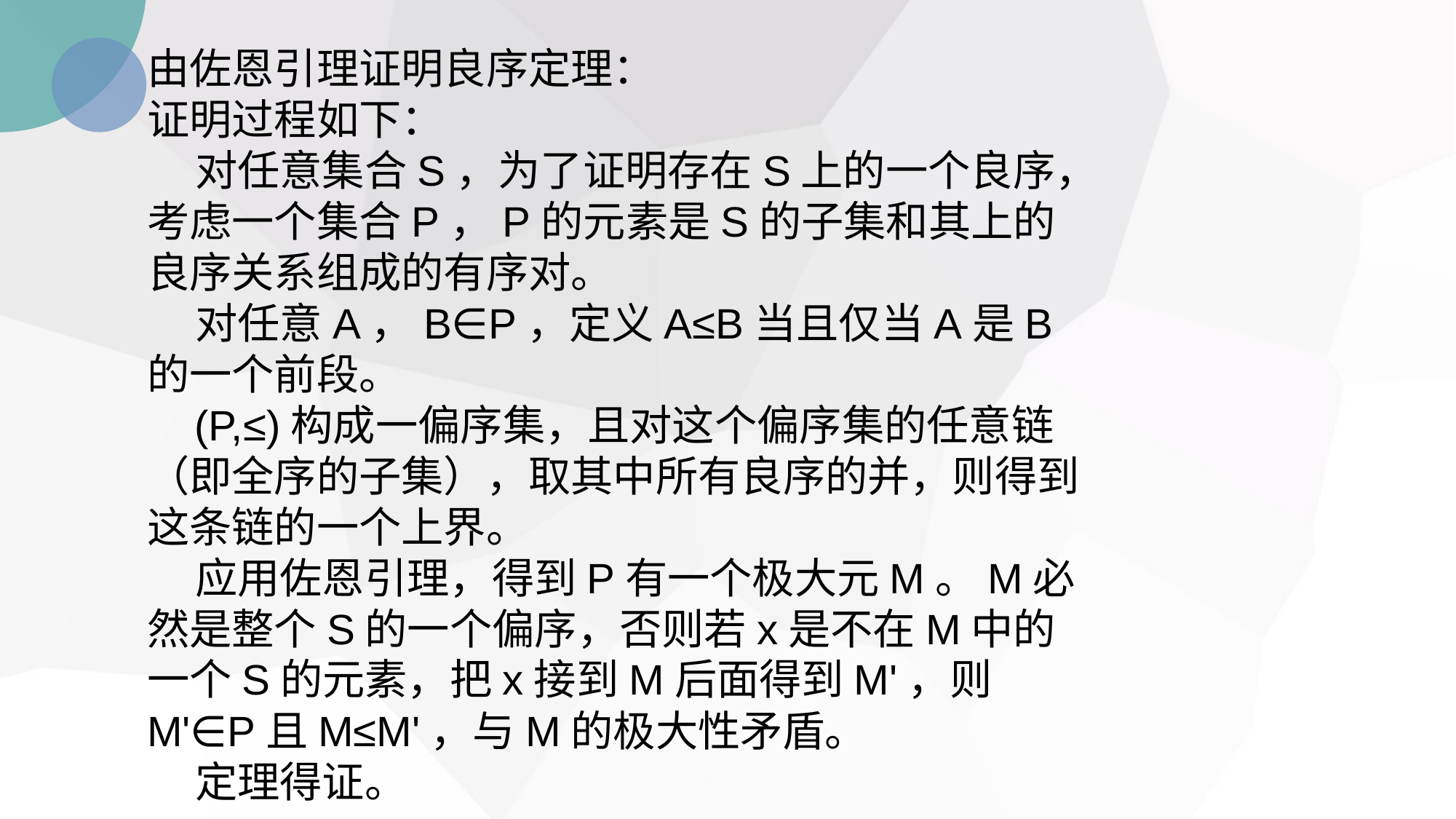

由佐恩引理证明良序定理：
证明过程如下：
    对任意集合S，为了证明存在S上的一个良序，考虑一个集合P，P的元素是S的子集和其上的良序关系组成的有序对。
    对任意A，B∈P，定义A≤B当且仅当A是B的一个前段。
    (P,≤)构成一偏序集，且对这个偏序集的任意链（即全序的子集），取其中所有良序的并，则得到这条链的一个上界。
    应用佐恩引理，得到P有一个极大元M。M必然是整个S的一个偏序，否则若x是不在M中的一个S的元素，把x接到M后面得到M'，则M'∈P且M≤M'，与M的极大性矛盾。
    定理得证。